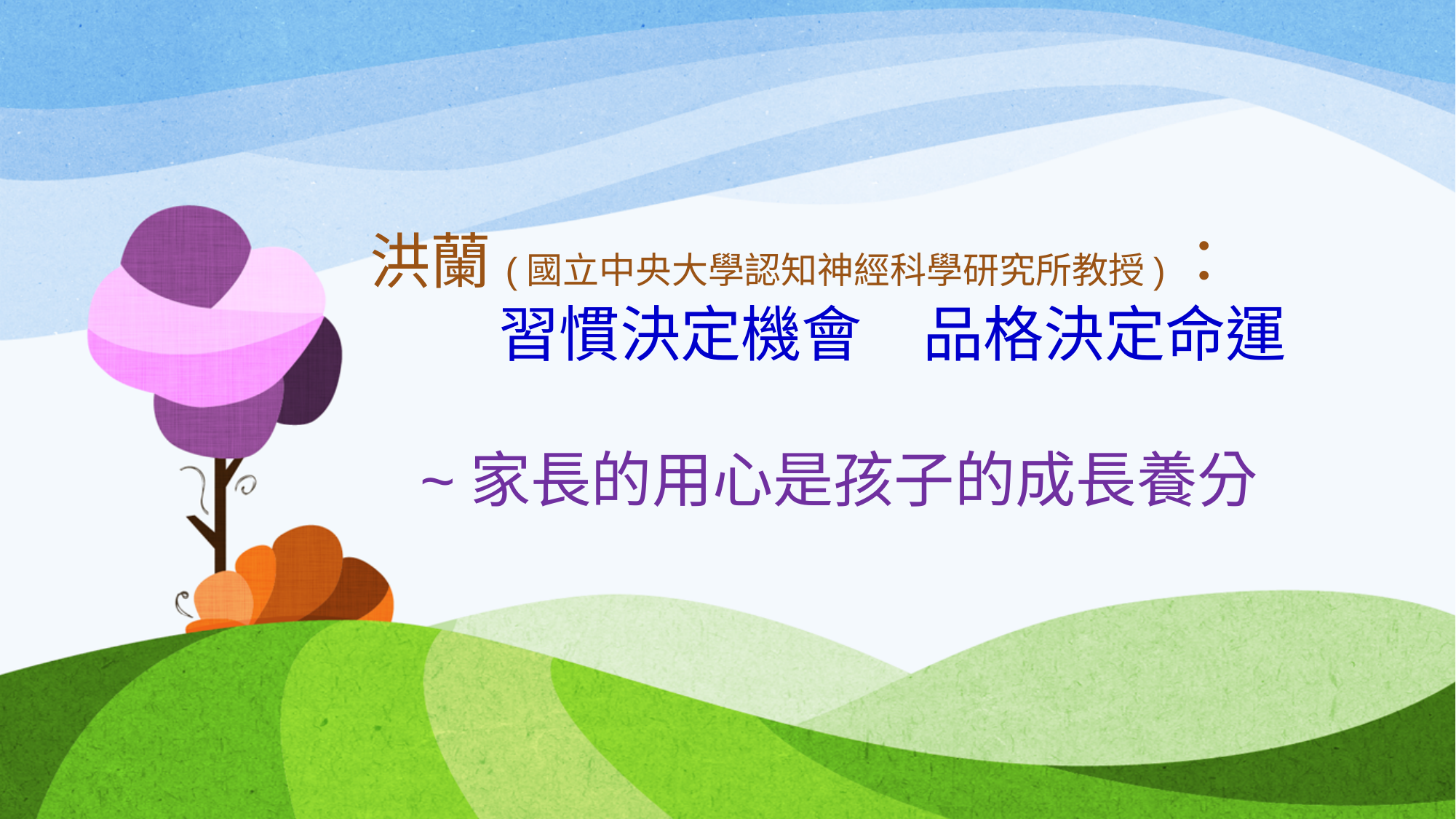

洪蘭(國立中央大學認知神經科學研究所教授)：
習慣決定機會　品格決定命運

   ~家長的用心是孩子的成長養分